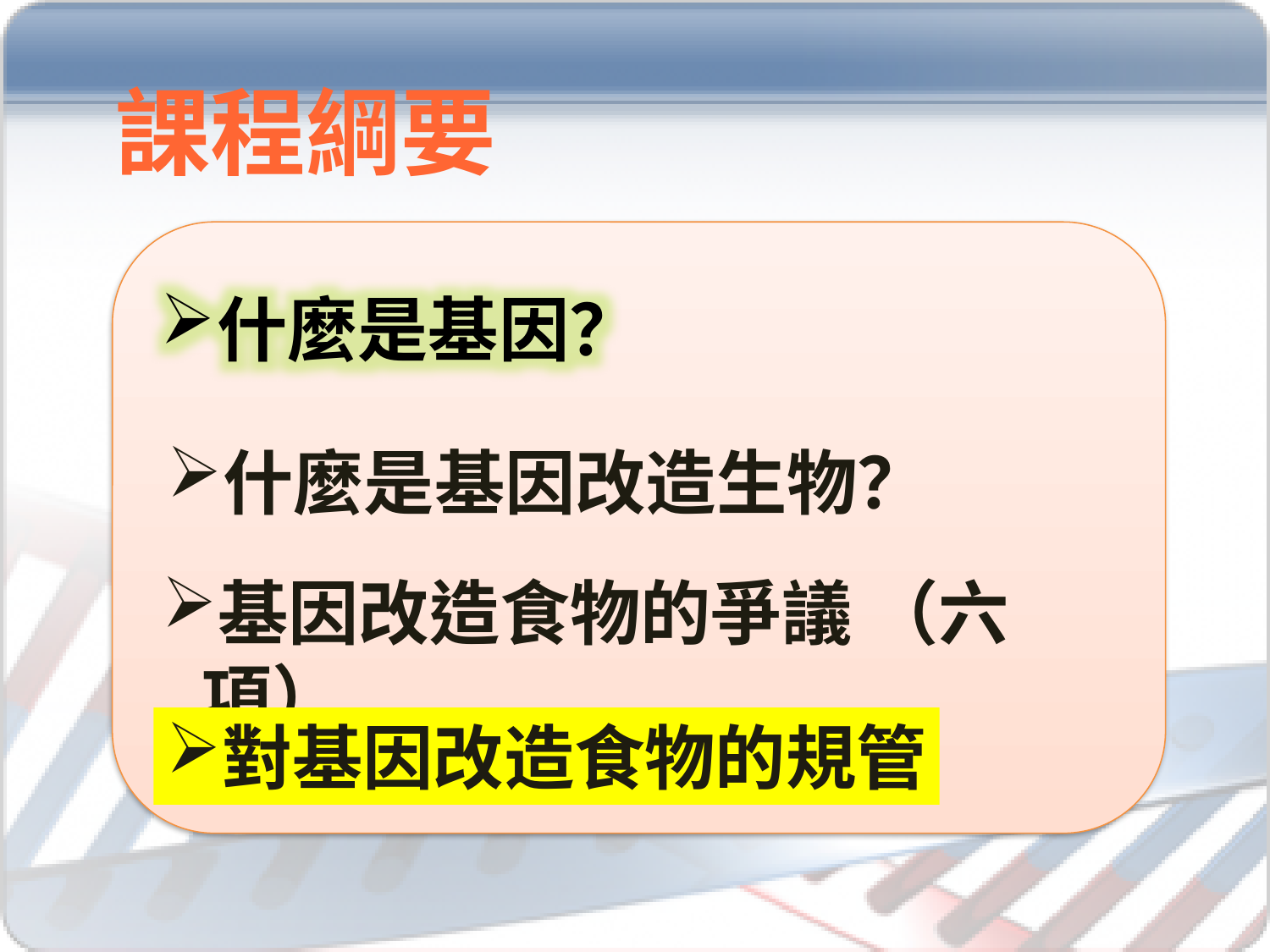

課程綱要

什麼是基因？
什麼是基因改造生物？
基因改造食物的爭議 （六項）
對基因改造食物的規管